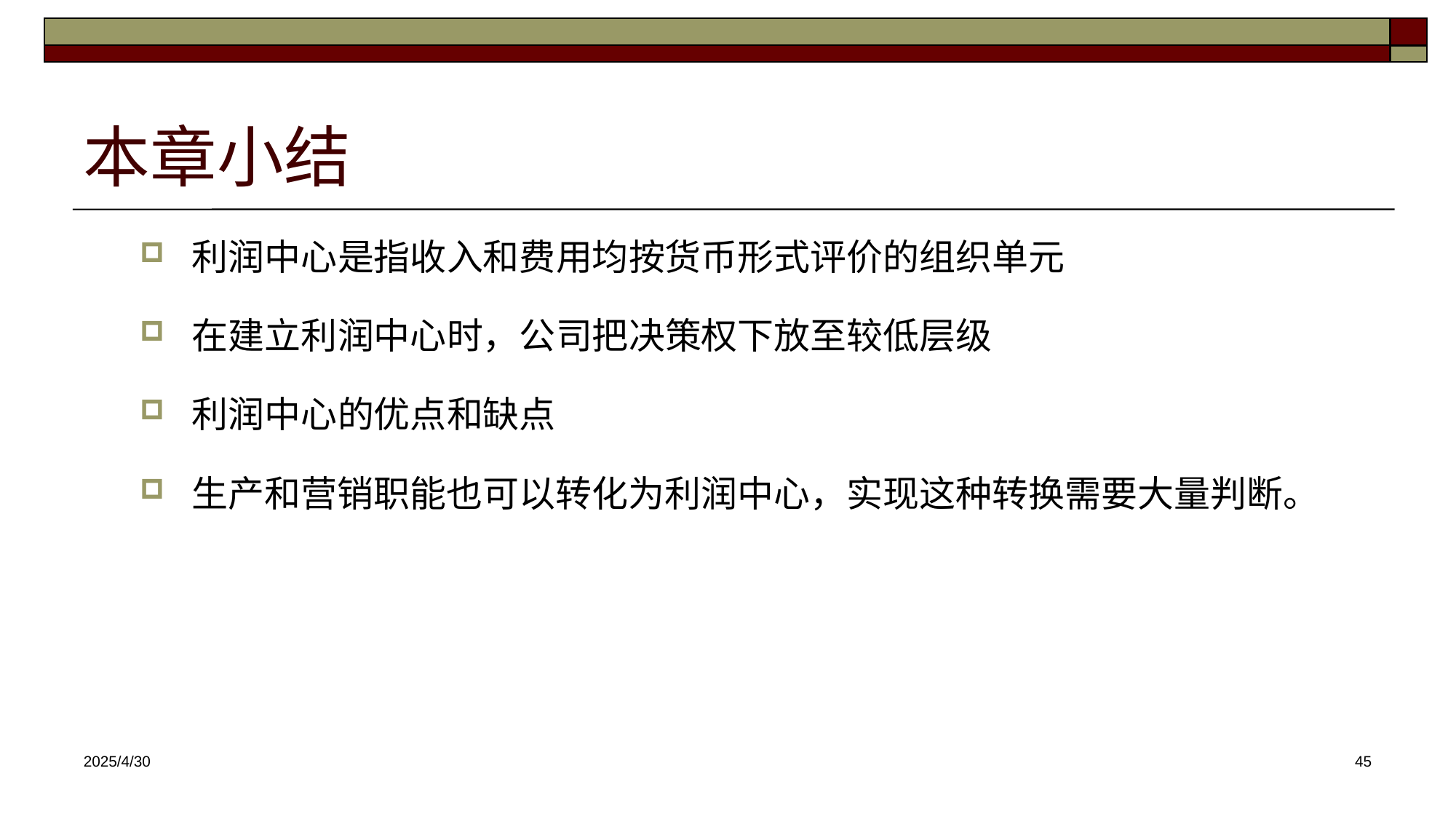

# 本章小结
利润中心是指收入和费用均按货币形式评价的组织单元
在建立利润中心时，公司把决策权下放至较低层级
利润中心的优点和缺点
生产和营销职能也可以转化为利润中心，实现这种转换需要大量判断。

2025/4/30
45